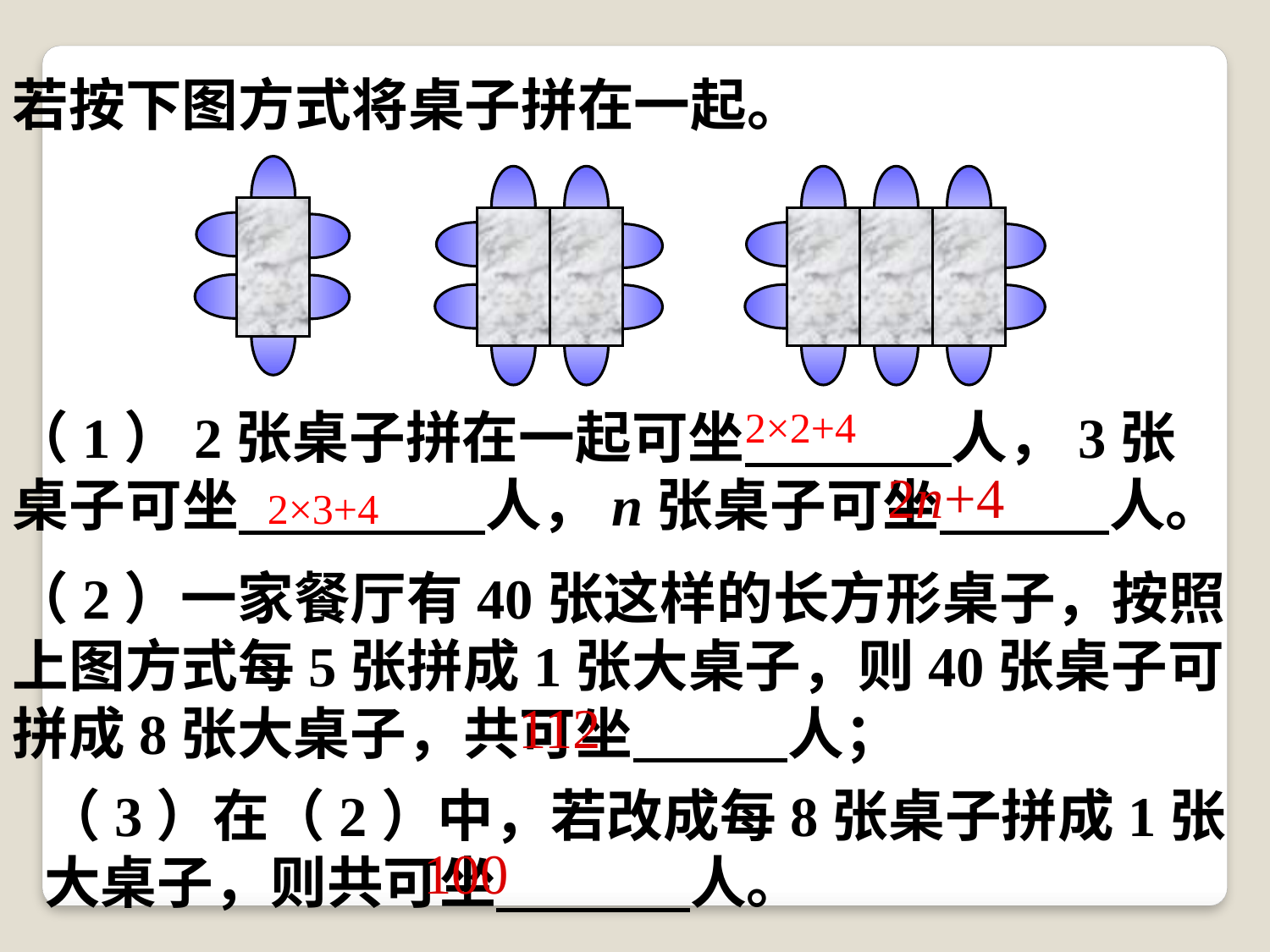

若按下图方式将桌子拼在一起。

2×2+4
（1）2张桌子拼在一起可坐                人，3张桌子可坐　　　      人，n张桌子可坐　　　人。
2n+4
2×3+4
（2）一家餐厅有40张这样的长方形桌子，按照上图方式每5张拼成1张大桌子，则40张桌子可拼成8张大桌子，共可坐            人；
112
（3）在（2）中，若改成每8张桌子拼成1张大桌子，则共可坐               人。
100